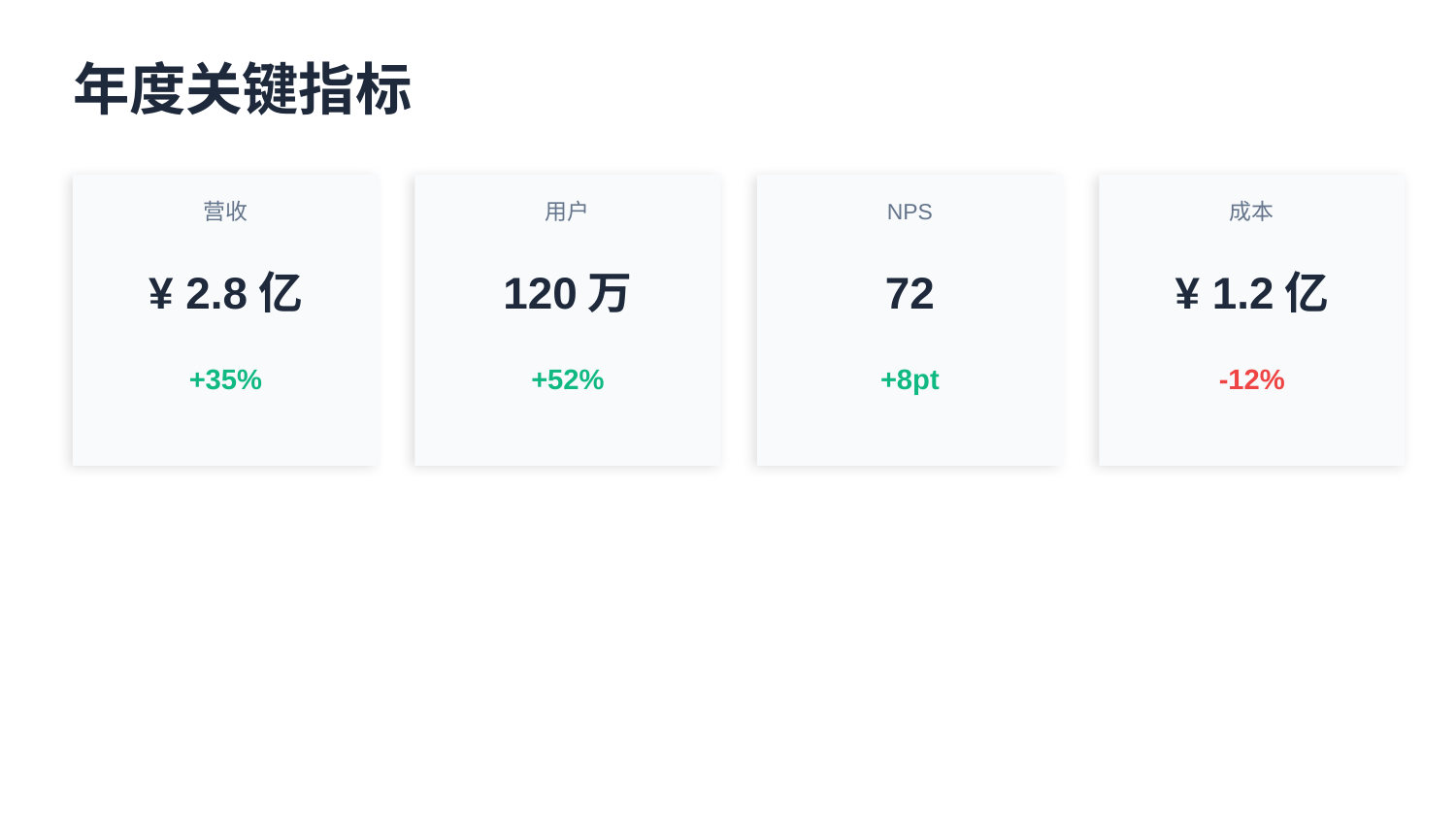

年度关键指标

营收
用户
NPS
成本
¥ 2.8亿
120万
72
¥ 1.2亿
+35%
+52%
+8pt
-12%